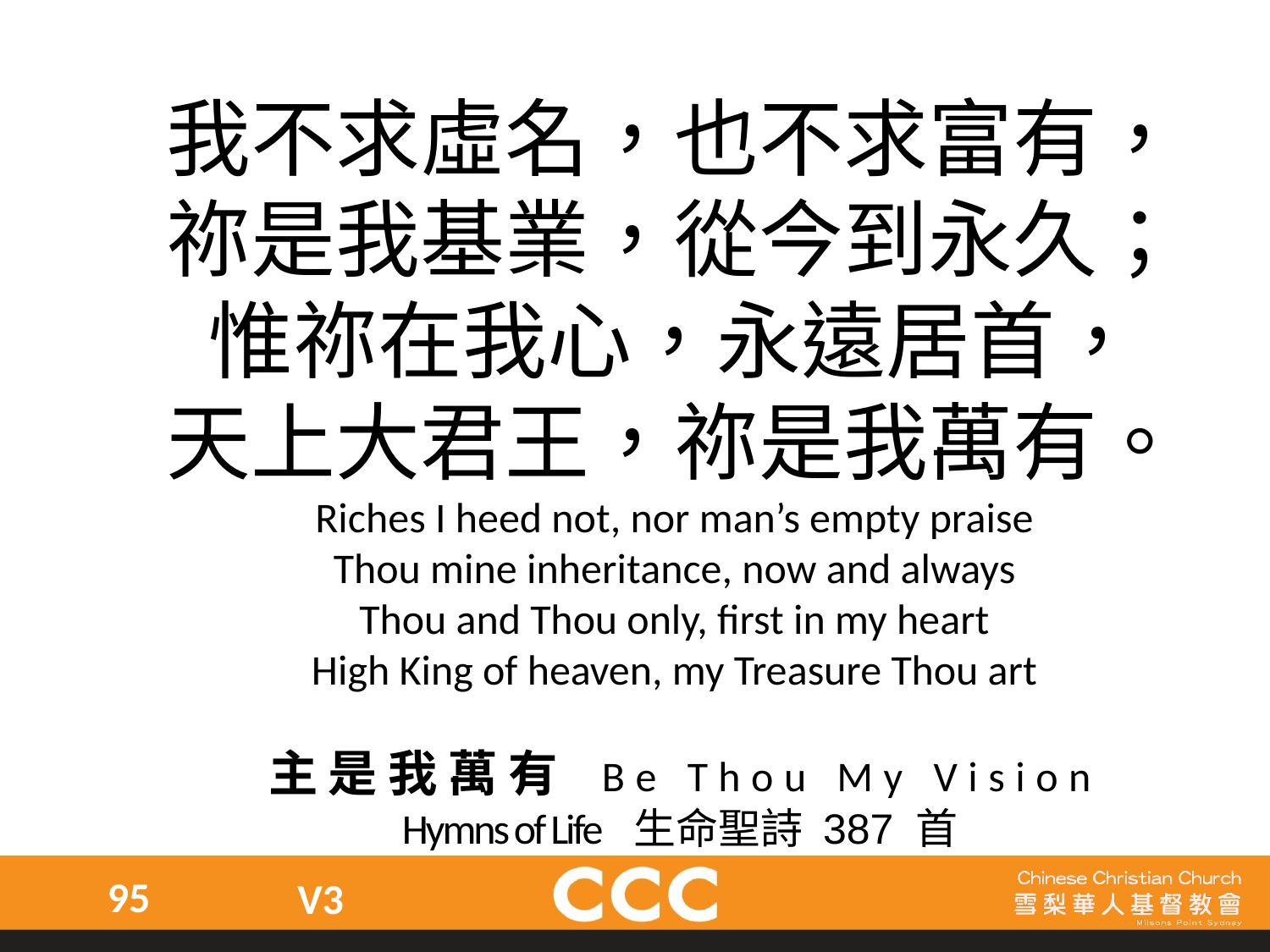

我不求虛名，也不求富有，
祢是我基業，從今到永久；
惟祢在我心，永遠居首，
天上大君王，祢是我萬有。
Riches I heed not, nor man’s empty praise
Thou mine inheritance, now and always
Thou and Thou only, first in my heart
High King of heaven, my Treasure Thou art
主是我萬有 Be Thou My Vision
Hymns of Life   生命聖詩 387 首
95
V3